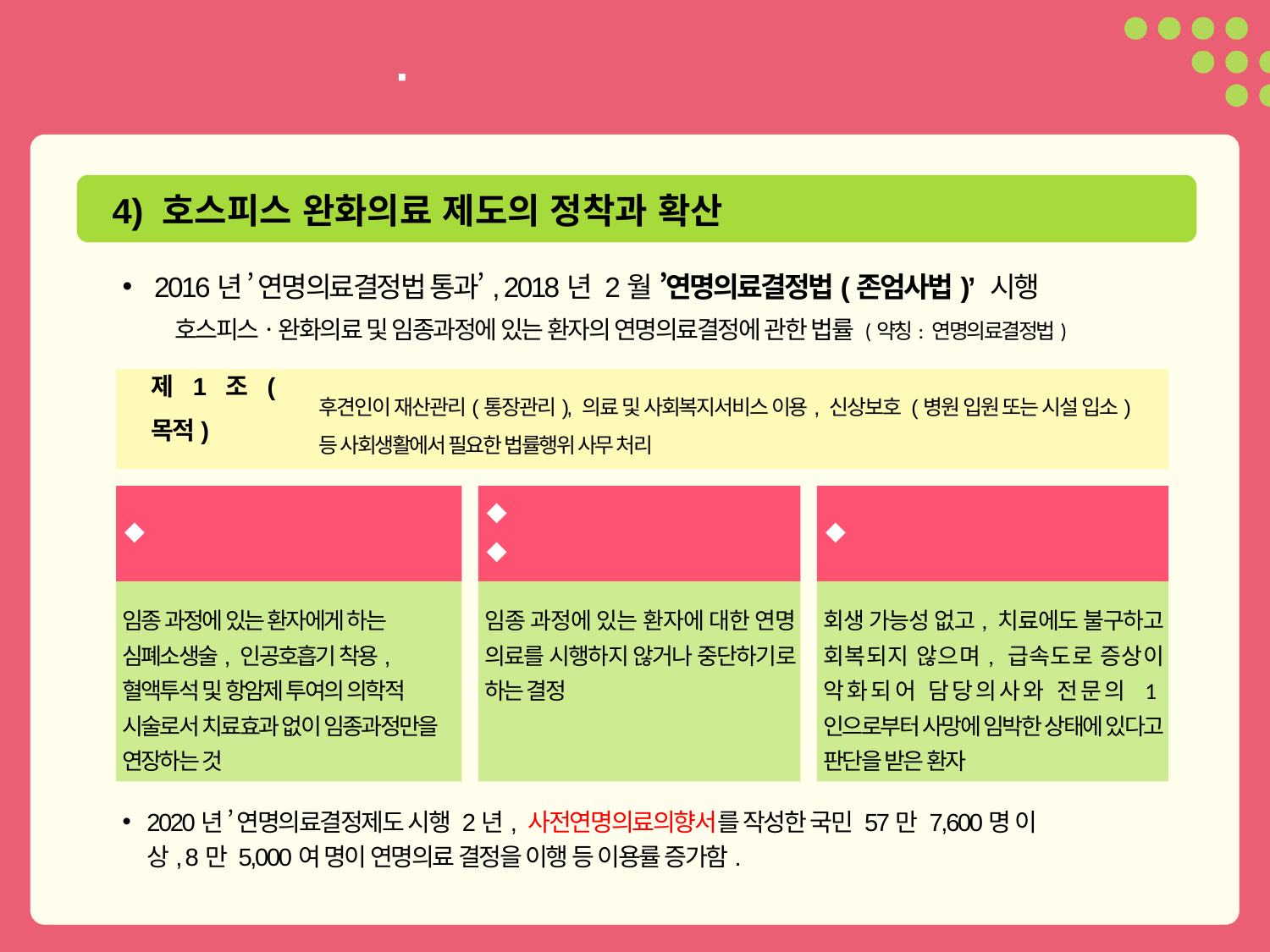

4) 호스피스 완화의료 제도의 정착과 확산
2016년 ’ 연명의료결정법 통과’, 2018년 2월 ’연명의료결정법(존엄사법)’ 시행
         호스피스ㆍ완화의료 및 임종과정에 있는 환자의 연명의료결정에 관한 법률 (약칭: 연명의료결정법)

후견인이 재산관리(통장관리), 의료 및 사회복지서비스 이용, 신상보호 (병원 입원 또는 시설 입소) 등 사회생활에서 필요한 법률행위 사무 처리
제1조(목적)
연명 의료
연명 의료 결정
연명의료중단등 결정
임종 과정에 있는 환자
임종 과정에 있는 환자에게 하는 심폐소생술, 인공호흡기 착용, 혈액투석 및 항암제 투여의 의학적 시술로서 치료효과 없이 임종과정만을 연장하는 것
임종 과정에 있는 환자에 대한 연명 의료를 시행하지 않거나 중단하기로 하는 결정
회생 가능성 없고, 치료에도 불구하고 회복되지 않으며, 급속도로 증상이 악화되어 담당의사와 전문의 1인으로부터 사망에 임박한 상태에 있다고 판단을 받은 환자
2020년 ’ 연명의료결정제도 시행 2년, 사전연명의료의향서를 작성한 국민 57만 7,600명 이상, 8만 5,000여 명이 연명의료 결정을 이행 등 이용률 증가함.
출처 : 정부24
33